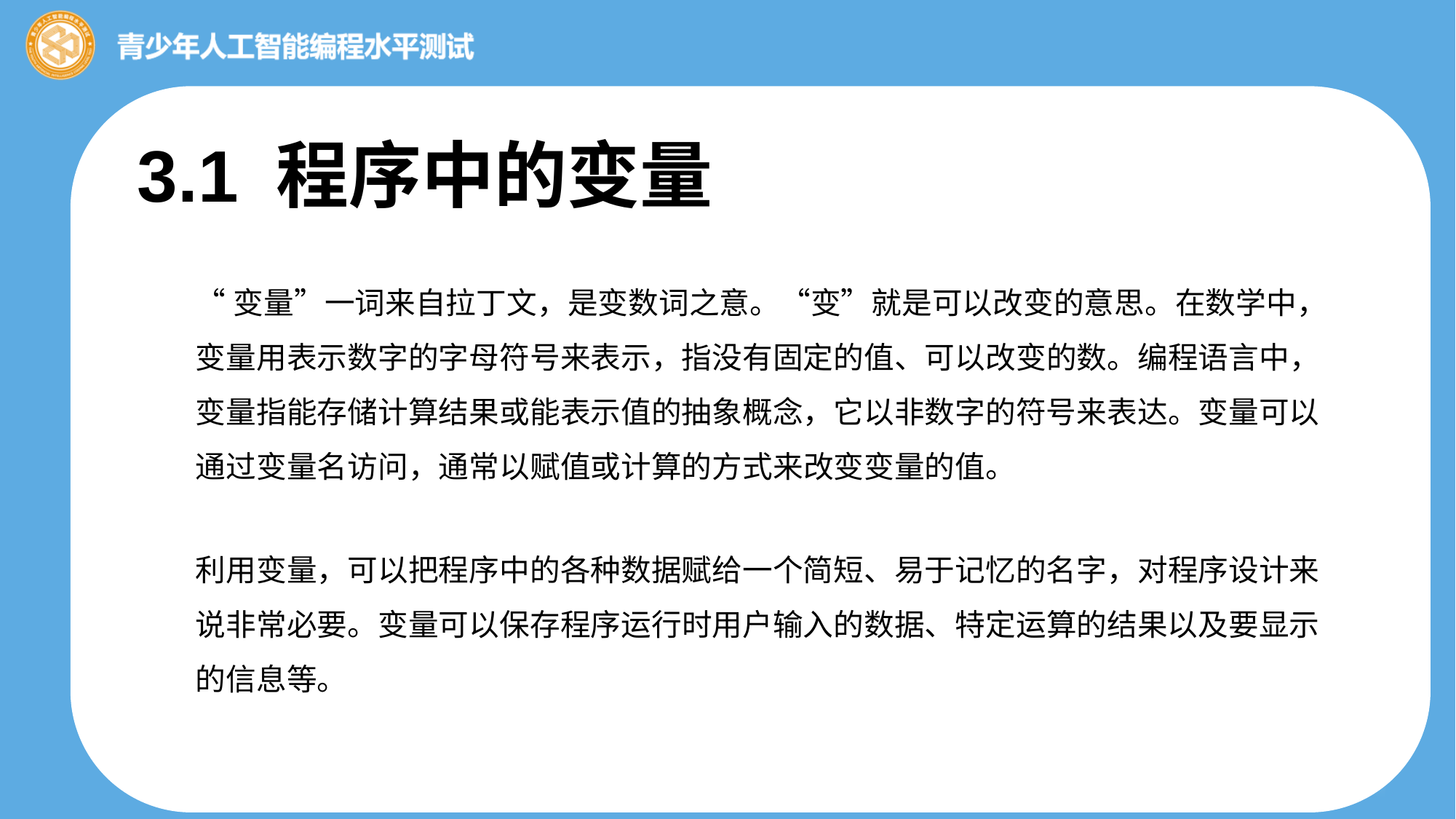

3.1 程序中的变量
“变量”一词来自拉丁文，是变数词之意。“变”就是可以改变的意思。在数学中，变量用表示数字的字母符号来表示，指没有固定的值、可以改变的数。编程语言中，变量指能存储计算结果或能表示值的抽象概念，它以非数字的符号来表达。变量可以通过变量名访问，通常以赋值或计算的方式来改变变量的值。
利用变量，可以把程序中的各种数据赋给一个简短、易于记忆的名字，对程序设计来说非常必要。变量可以保存程序运行时用户输入的数据、特定运算的结果以及要显示的信息等。